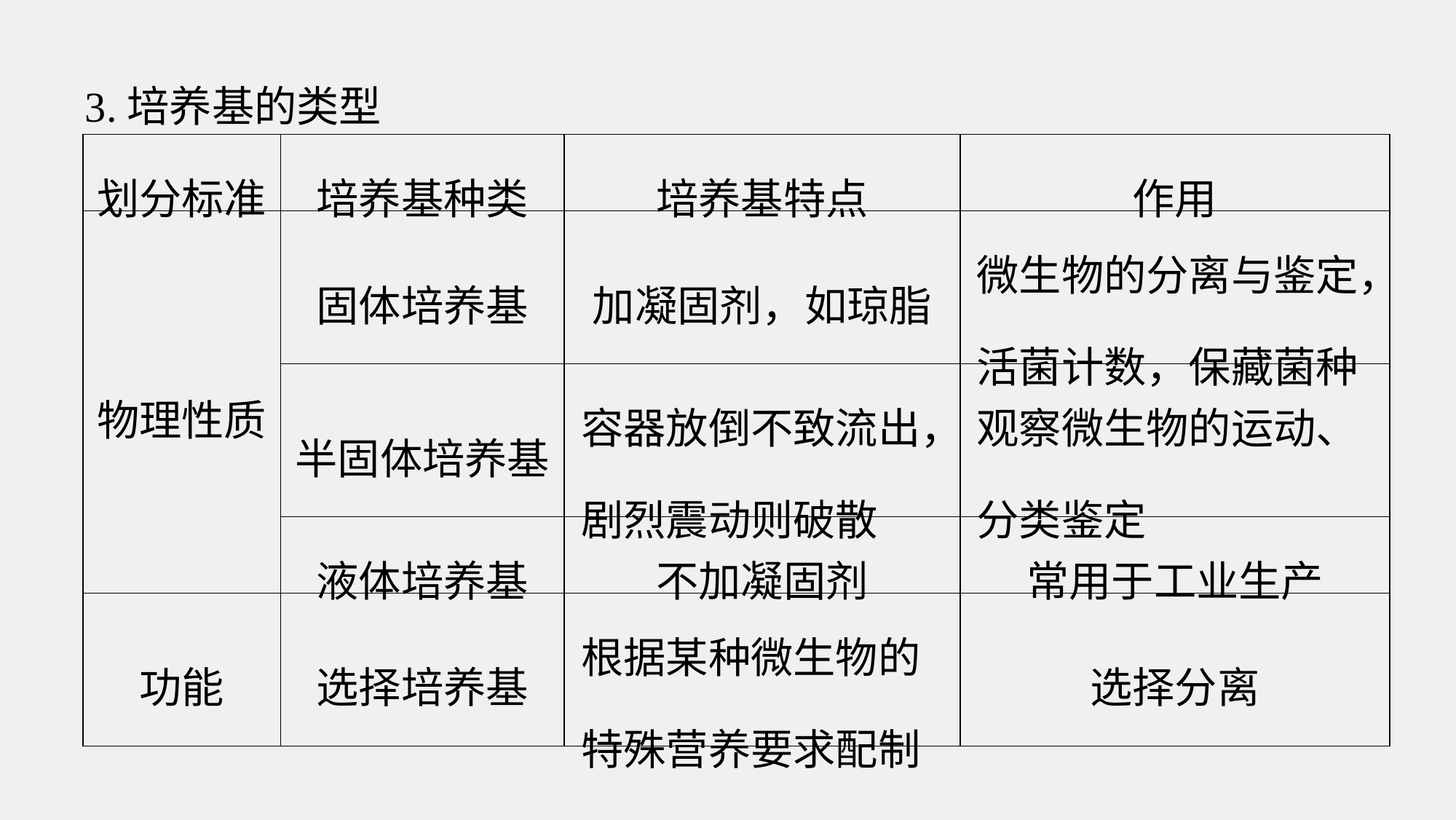

3.培养基的类型
| 划分标准 | 培养基种类 | 培养基特点 | 作用 |
| --- | --- | --- | --- |
| 物理性质 | 固体培养基 | 加凝固剂，如琼脂 | 微生物的分离与鉴定，活菌计数，保藏菌种 |
|  | 半固体培养基 | 容器放倒不致流出，剧烈震动则破散 | 观察微生物的运动、分类鉴定 |
|  | 液体培养基 | 不加凝固剂 | 常用于工业生产 |
| 功能 | 选择培养基 | 根据某种微生物的特殊营养要求配制 | 选择分离 |